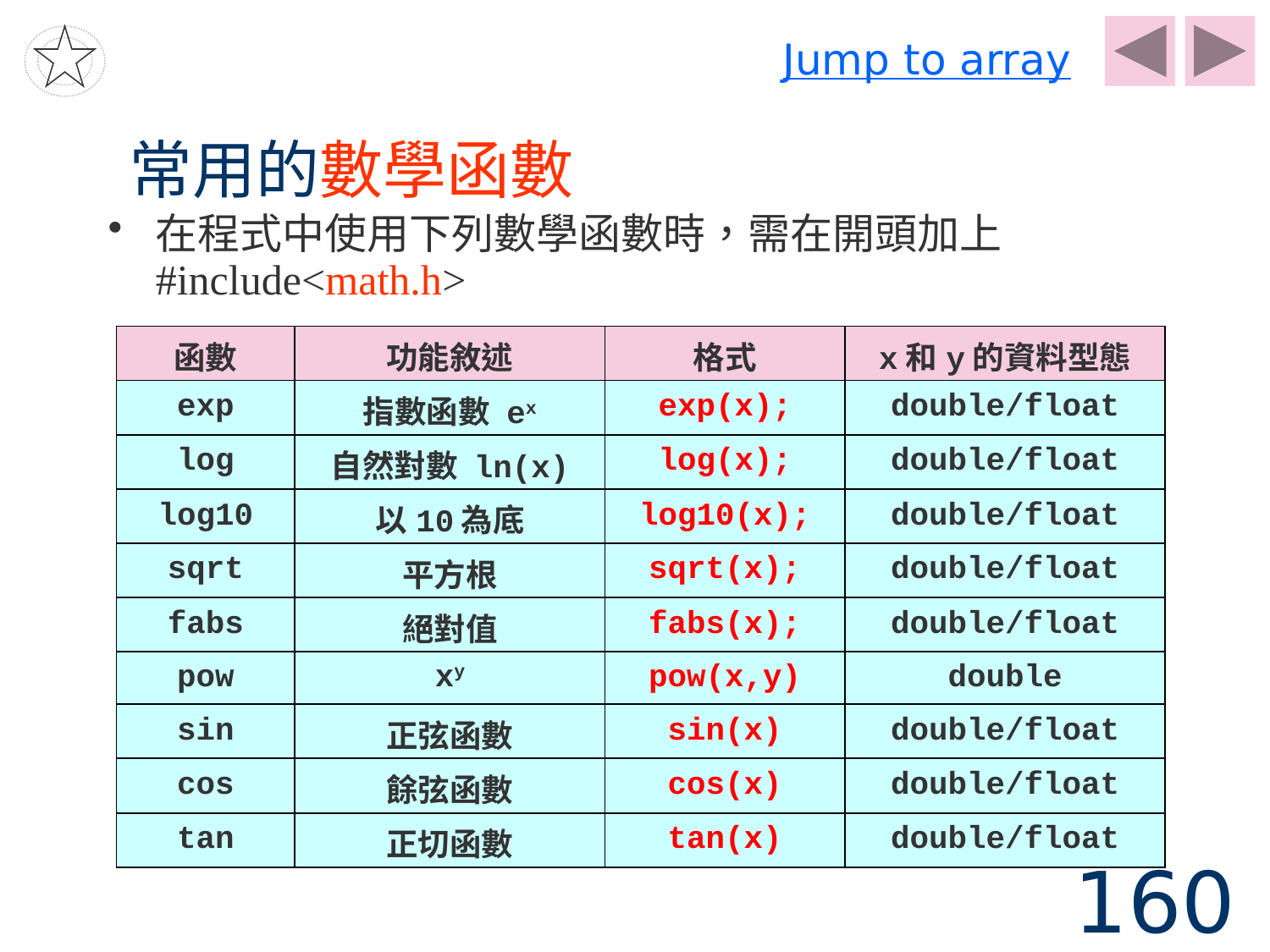

Jump to array
# 常用的數學函數
在程式中使用下列數學函數時，需在開頭加上#include<math.h>
| 函數 | 功能敘述 | 格式 | x和y的資料型態 |
| --- | --- | --- | --- |
| exp | 指數函數 ex | exp(x); | double/float |
| log | 自然對數 ln(x) | log(x); | double/float |
| log10 | 以10為底 | log10(x); | double/float |
| sqrt | 平方根 | sqrt(x); | double/float |
| fabs | 絕對值 | fabs(x); | double/float |
| pow | xy | pow(x,y) | double |
| sin | 正弦函數 | sin(x) | double/float |
| cos | 餘弦函數 | cos(x) | double/float |
| tan | 正切函數 | tan(x) | double/float |
160